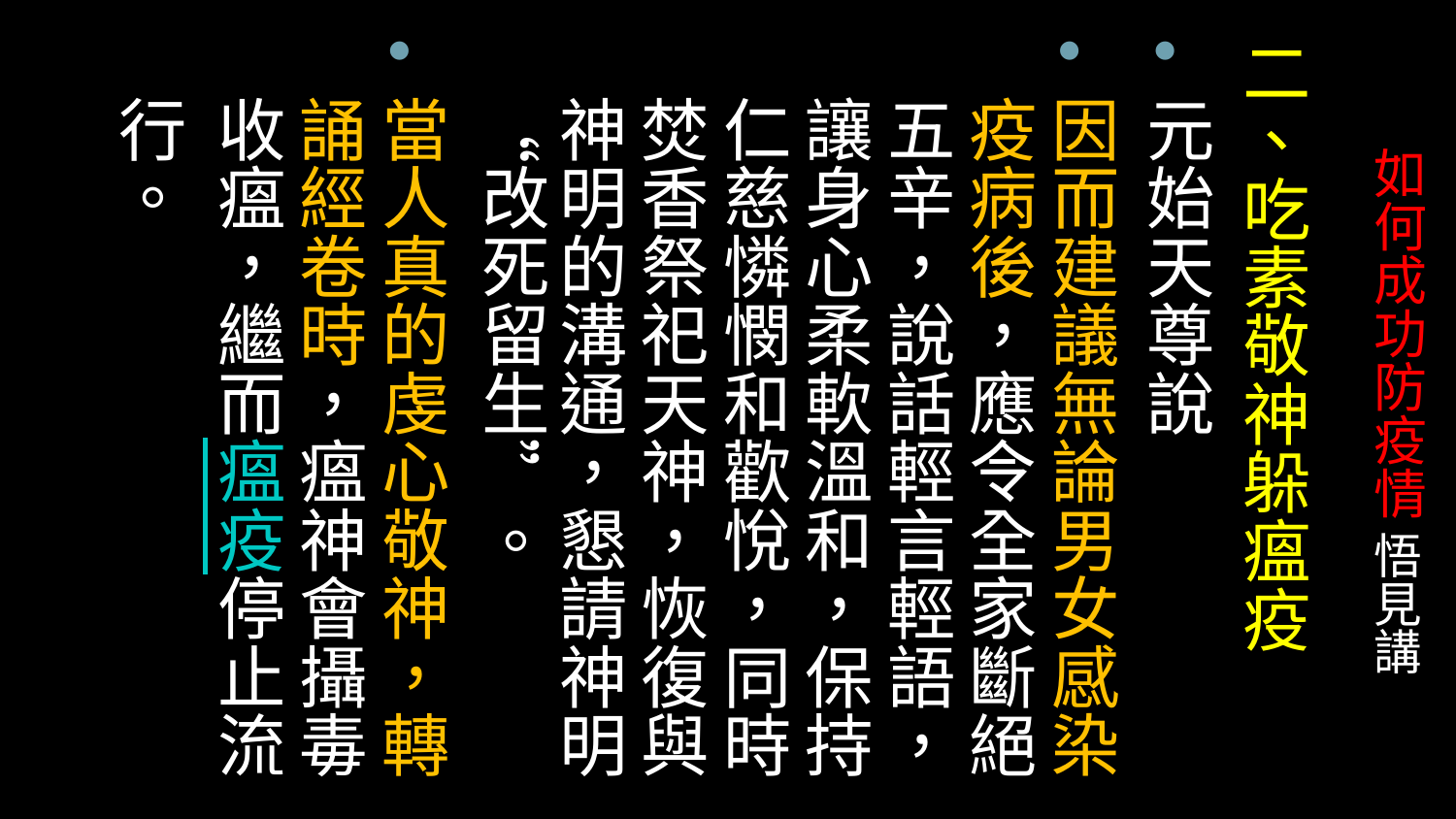

二、吃素敬神躲瘟疫
元始天尊說
因而建議無論男女感染疫病後，應令全家斷絕五辛，說話輕言輕語，讓身心柔軟溫和，保持仁慈憐憫和歡悅，同時焚香祭祀天神，恢復與神明的溝通，懇請神明“改死留生”。
當人真的虔心敬神，轉誦經卷時，瘟神會攝毒收瘟，繼而瘟疫停止流行。

# 如何成功防疫情 悟見講